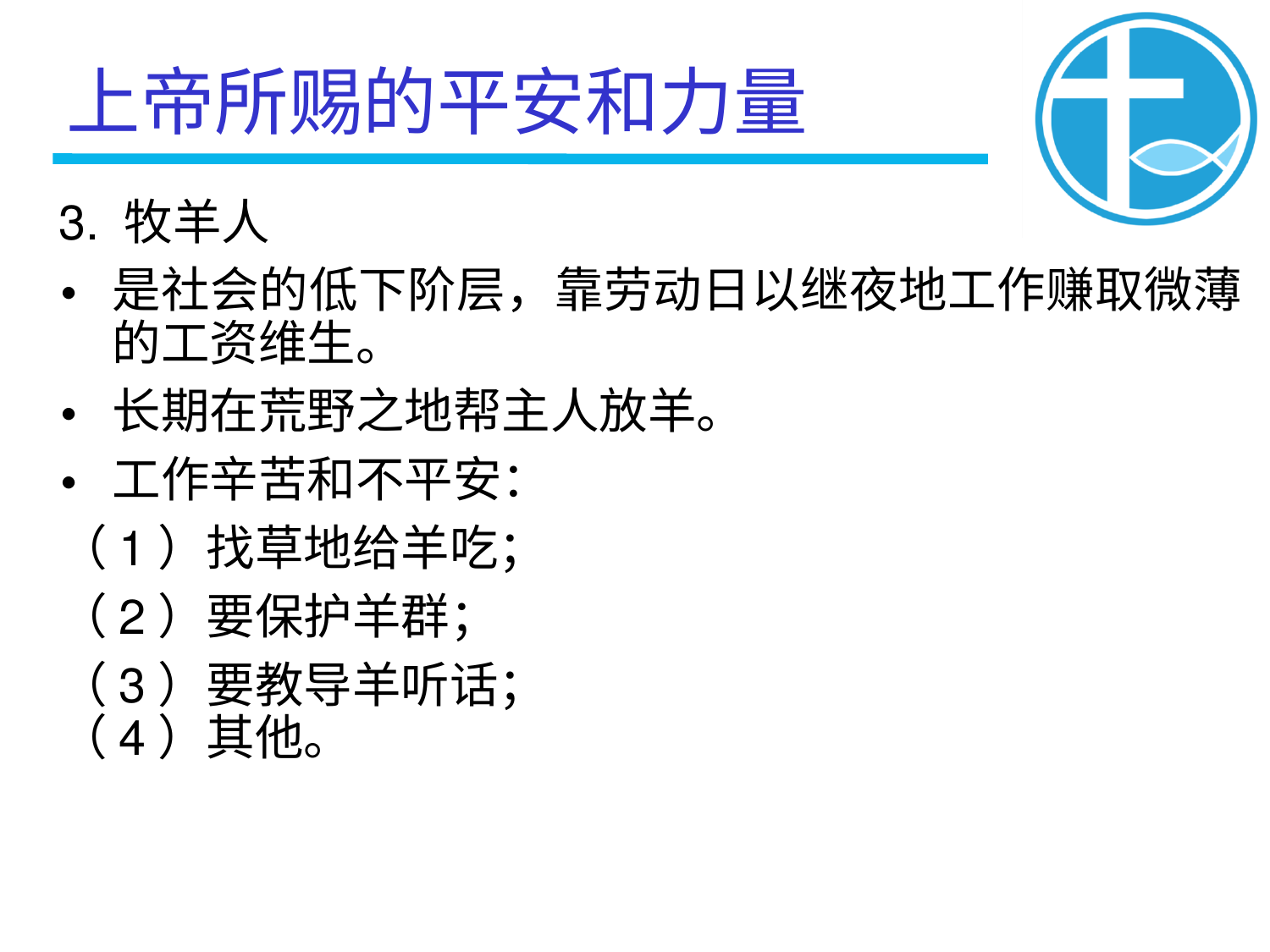

上帝所赐的平安和力量
3. 牧羊人
是社会的低下阶层，靠劳动日以继夜地工作赚取微薄的工资维生。
长期在荒野之地帮主人放羊。
工作辛苦和不平安：
（1）找草地给羊吃；
（2）要保护羊群；
（3）要教导羊听话；
（4）其他。